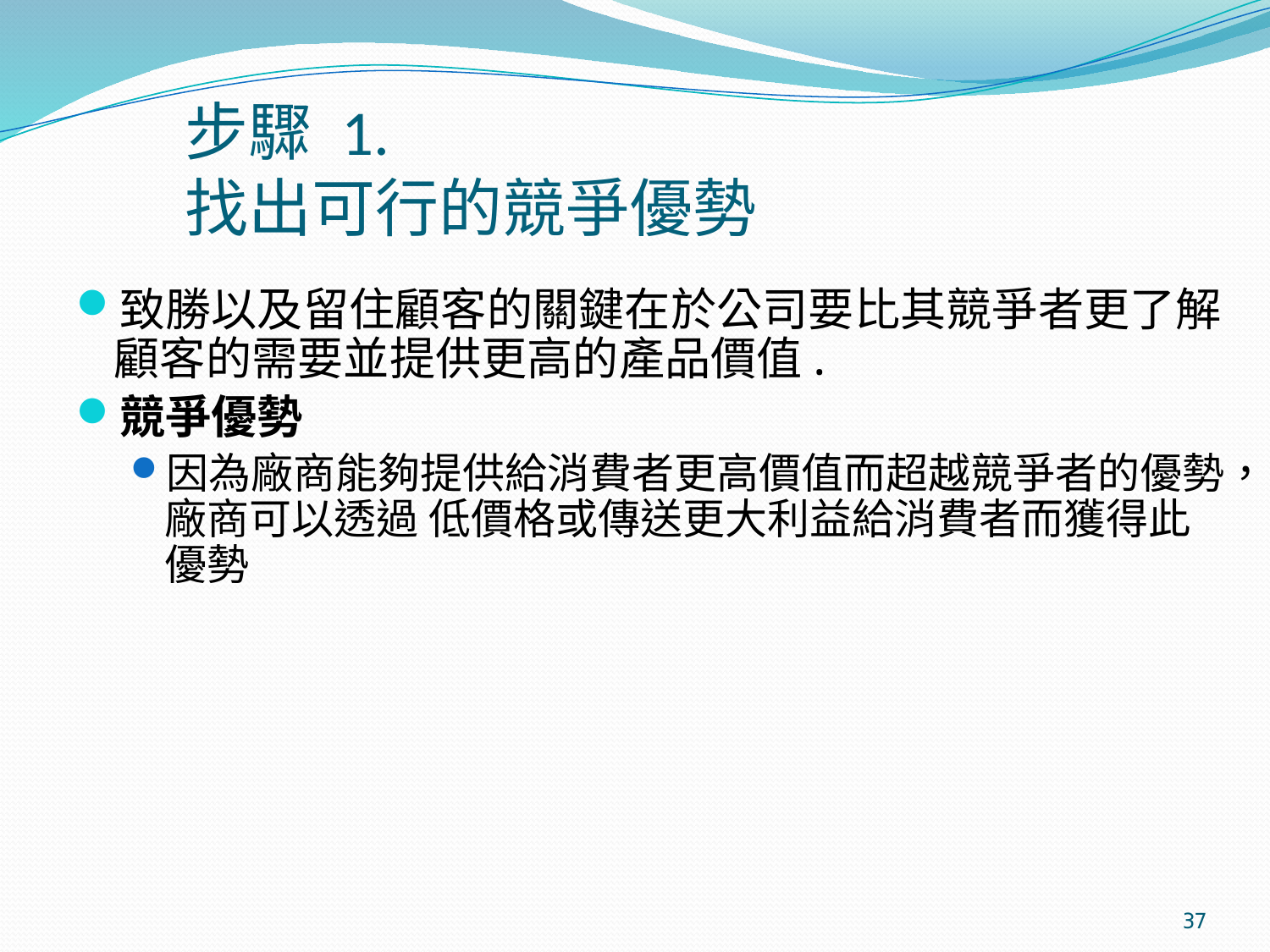

# 步驟 1. 找出可行的競爭優勢
致勝以及留住顧客的關鍵在於公司要比其競爭者更了解顧客的需要並提供更高的產品價值.
競爭優勢
因為廠商能夠提供給消費者更高價值而超越競爭者的優勢，廠商可以透過 低價格或傳送更大利益給消費者而獲得此優勢
37